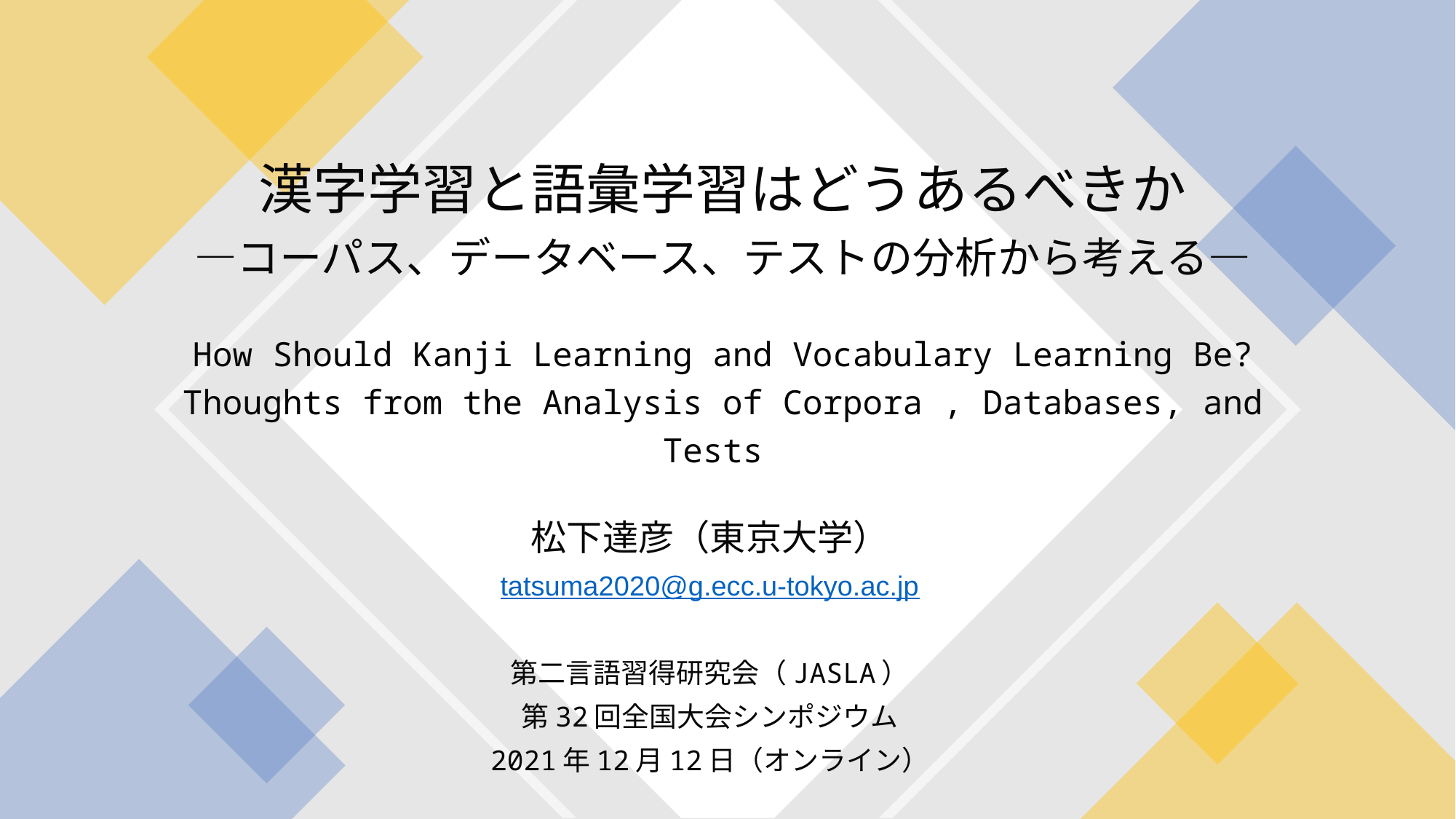

# 漢字学習と語彙学習はどうあるべきか ―コーパス、データベース、テストの分析から考える― 　 How Should Kanji Learning and Vocabulary Learning Be? Thoughts from the Analysis of Corpora , Databases, and Tests

松下達彦（東京大学）
tatsuma2020@g.ecc.u-tokyo.ac.jp

第二言語習得研究会（JASLA）
第32回全国大会シンポジウム
2021年12月12日（オンライン）